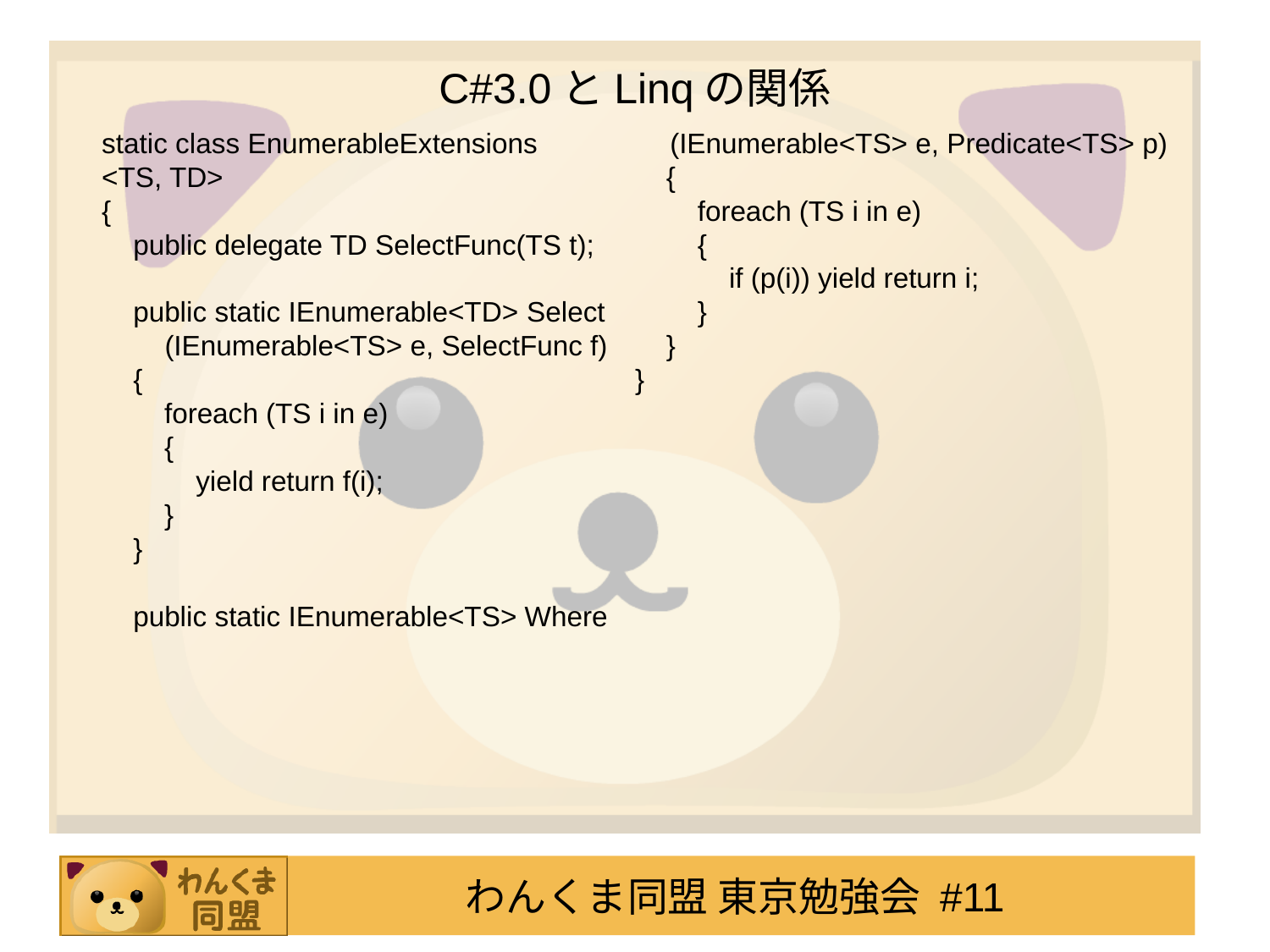

# C#3.0とLinqの関係
static class EnumerableExtensions
<TS, TD>
{
    public delegate TD SelectFunc(TS t);

    public static IEnumerable<TD> Select
　　(IEnumerable<TS> e, SelectFunc f)
    {
        foreach (TS i in e)
        {
            yield return f(i);
        }
    }

    public static IEnumerable<TS> Where
　(IEnumerable<TS> e, Predicate<TS> p)
    {
        foreach (TS i in e)
        {
            if (p(i)) yield return i;
        }
    }
}